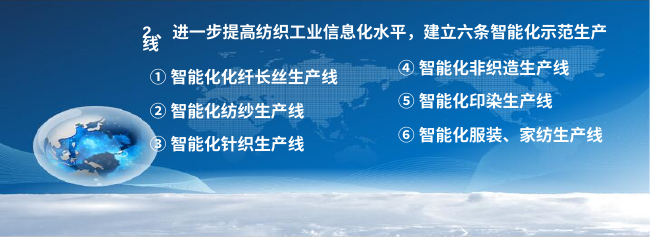

2、进一步提高纺织工业信息化水平，建立六条智能化示范生产线
  ①智能化化纤长丝生产线
  ②智能化纺纱生产线
  ③智能化针织生产线

④智能化非织造生产线
⑤智能化印染生产线
⑥智能化服装、家纺生产线

5